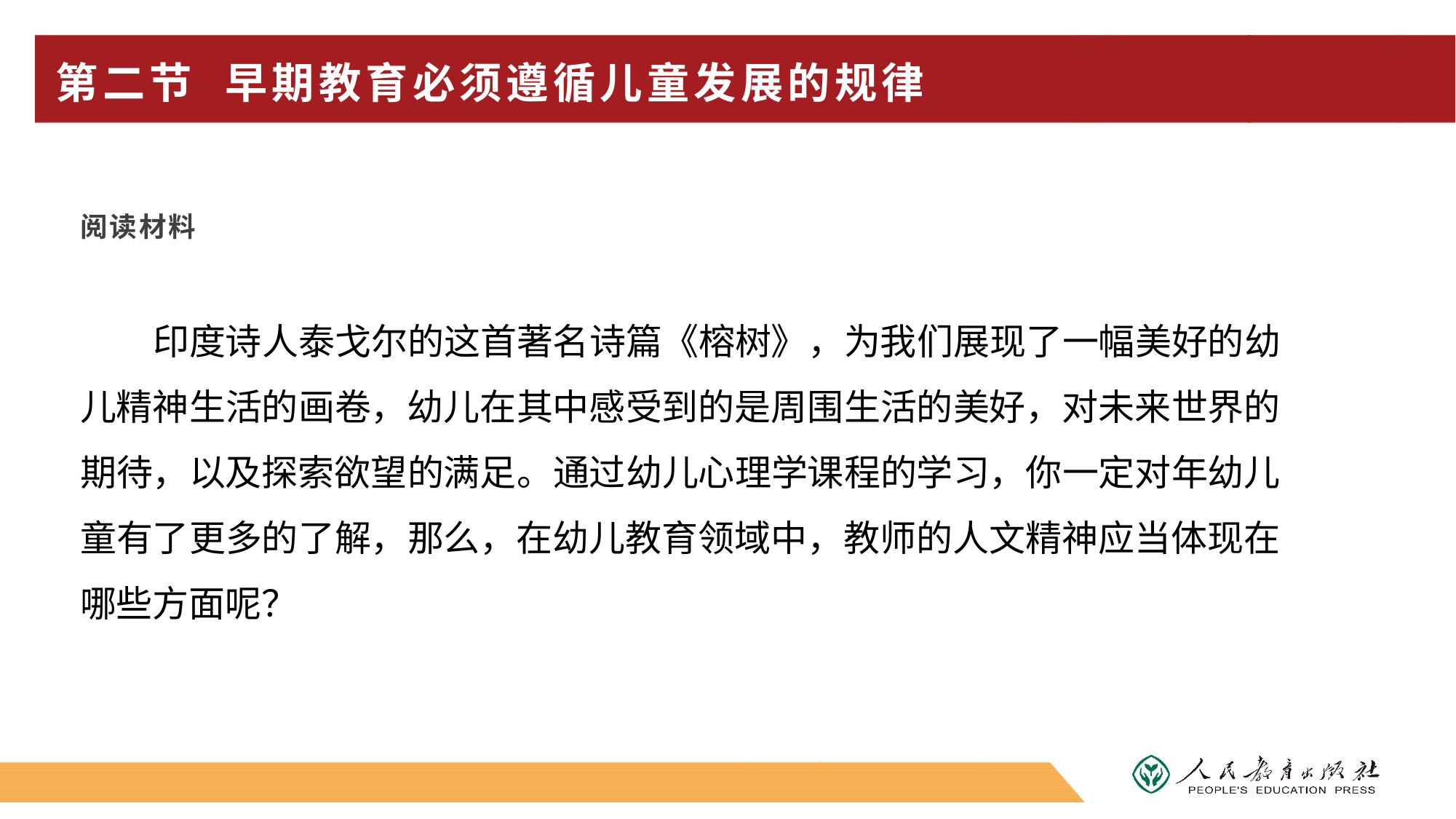

# 第二节  早期教育必须遵循儿童发展的规律
阅读材料
印度诗人泰戈尔的这首著名诗篇《榕树》，为我们展现了一幅美好的幼儿精神生活的画卷，幼儿在其中感受到的是周围生活的美好，对未来世界的期待，以及探索欲望的满足。通过幼儿心理学课程的学习，你一定对年幼儿童有了更多的了解，那么，在幼儿教育领域中，教师的人文精神应当体现在哪些方面呢？